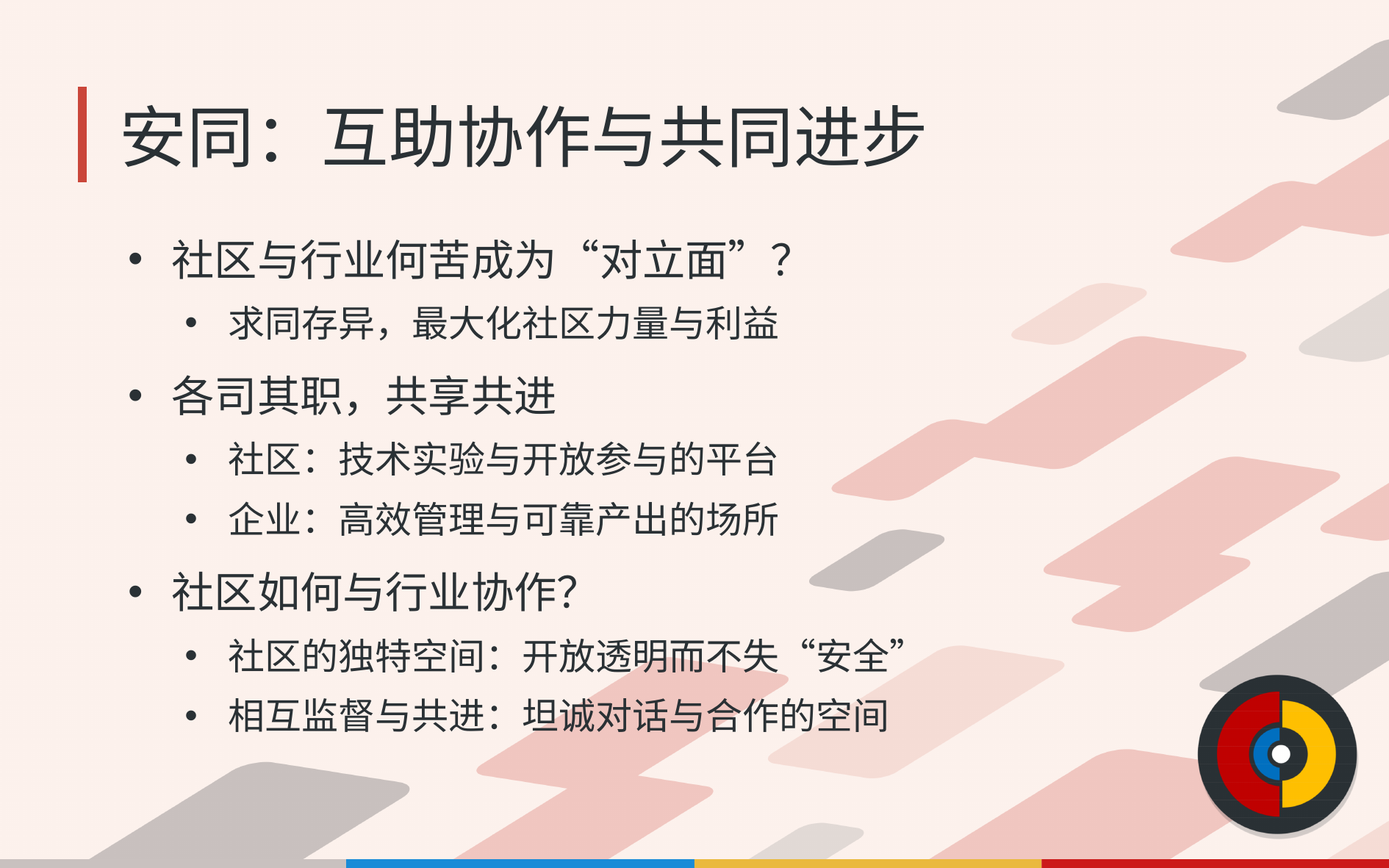

# 安同：互助协作与共同进步
社区与行业何苦成为“对立面”？
求同存异，最大化社区力量与利益
各司其职，共享共进
社区：技术实验与开放参与的平台
企业：高效管理与可靠产出的场所
社区如何与行业协作？
社区的独特空间：开放透明而不失“安全”
相互监督与共进：坦诚对话与合作的空间